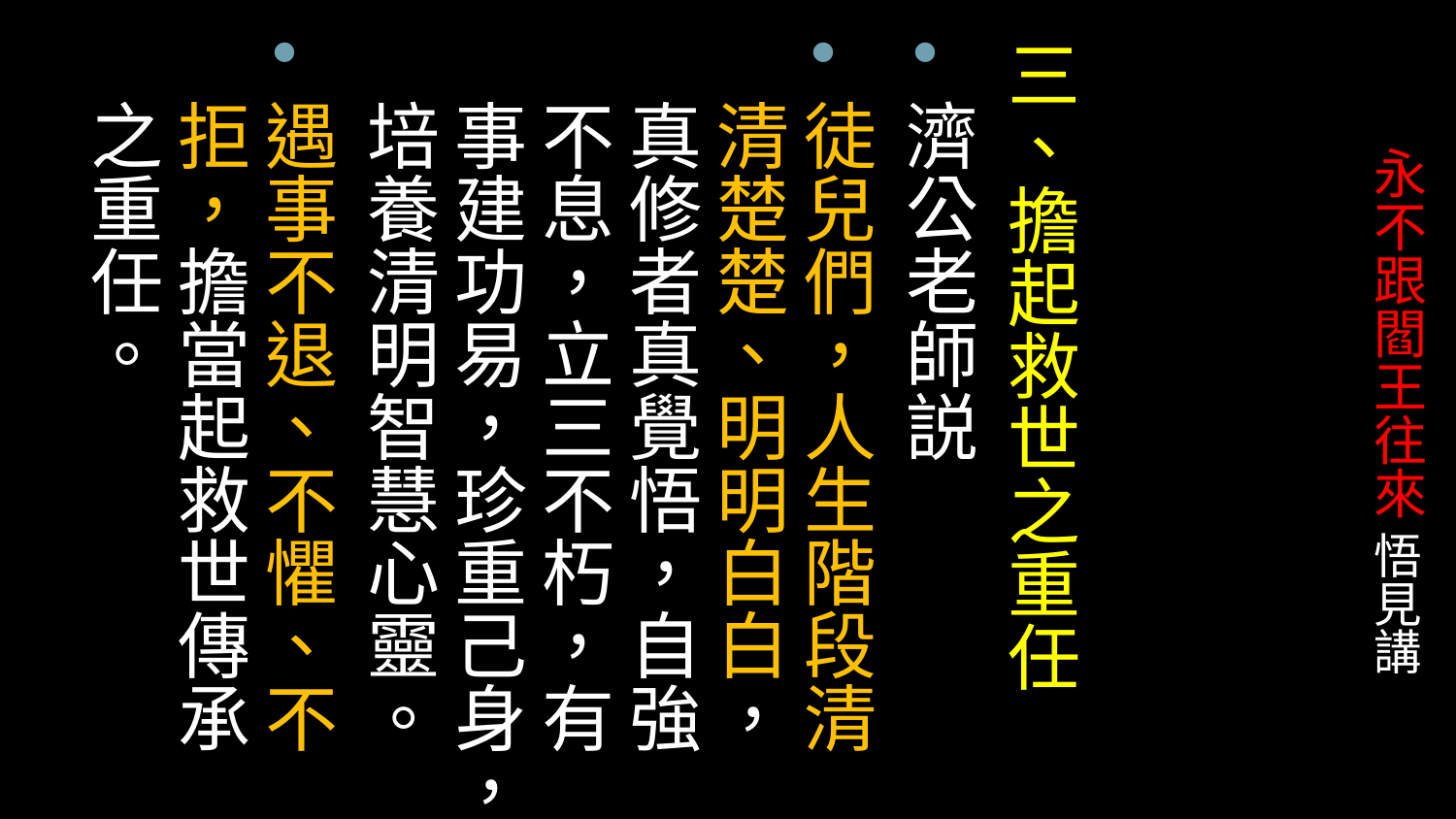

三、擔起救世之重任
濟公老師説
徒兒們，人生階段清清楚楚、明明白白，真修者真覺悟，自強不息，立三不朽，有事建功易，珍重己身，培養清明智慧心靈。
遇事不退、不懼、不拒，擔當起救世傳承之重任。

# 永不跟閻王往來 悟見講